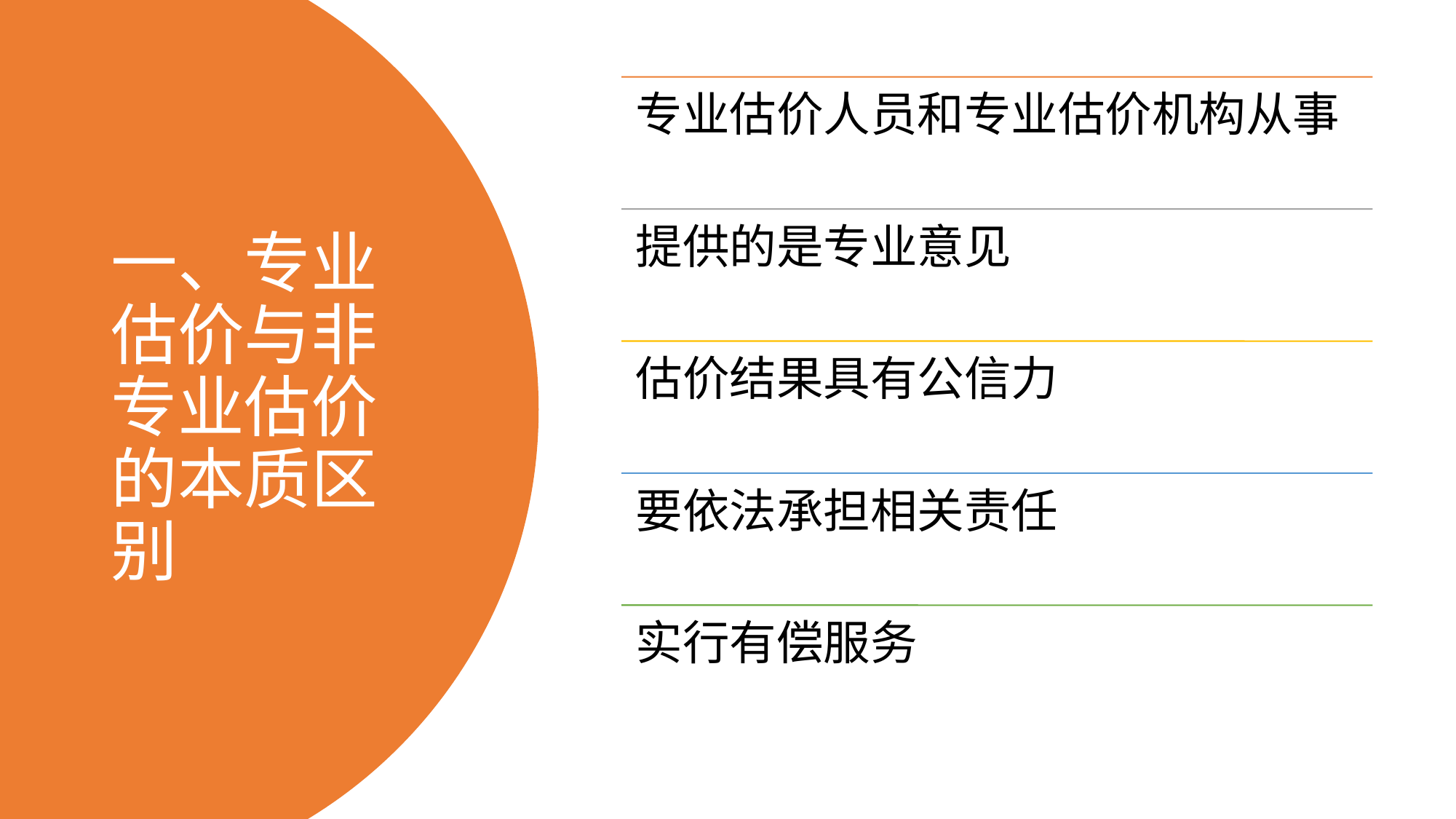

专业估价人员和专业估价机构从事
提供的是专业意见
估价结果具有公信力
要依法承担相关责任
实行有偿服务
# 一、专业估价与非专业估价的本质区别